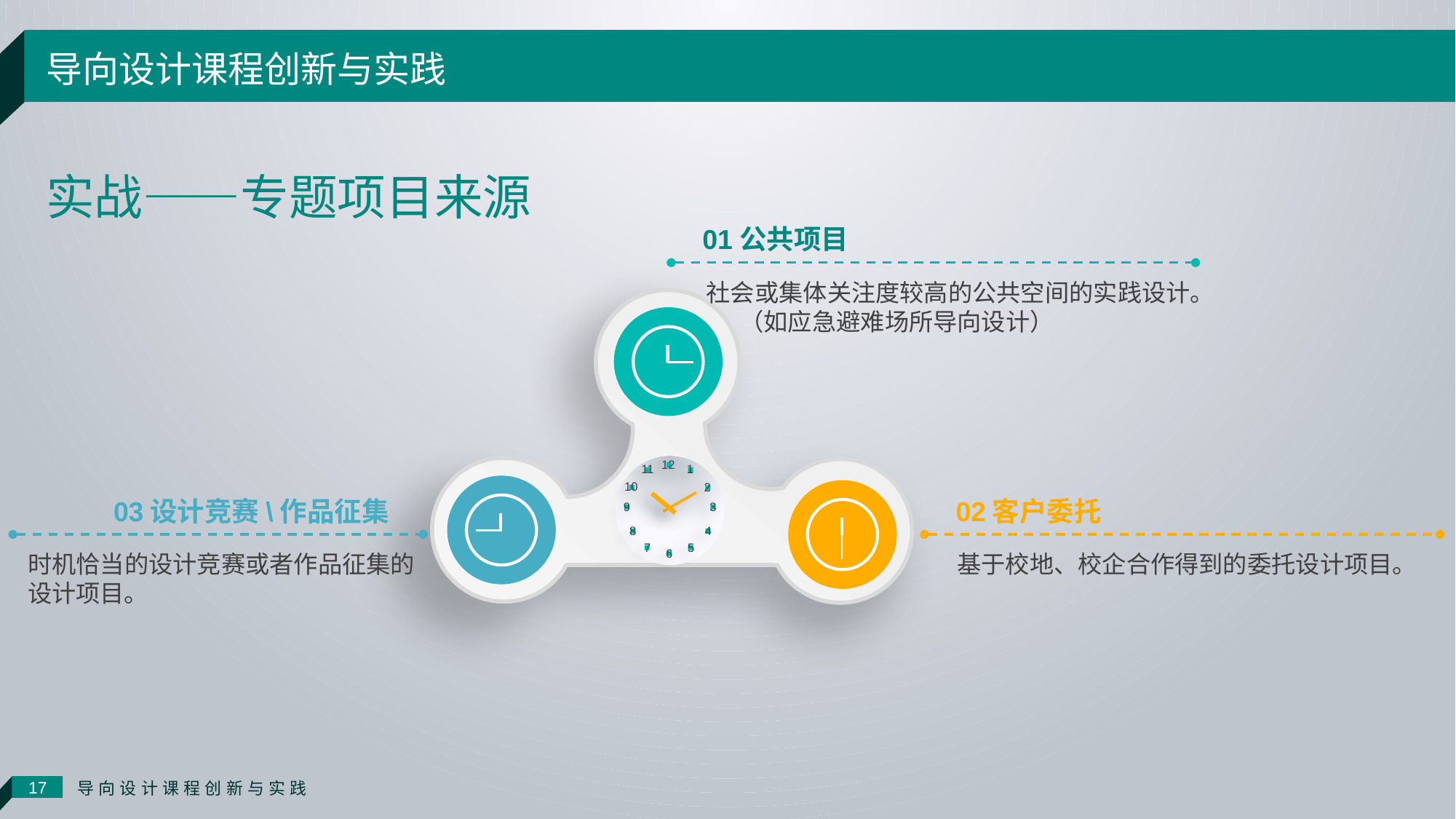

17

导向设计课程创新与实践
实战——专题项目来源
01公共项目
社会或集体关注度较高的公共空间的实践设计。
     （如应急避难场所导向设计）

12
11

1

10
2

03设计竞赛\作品征集
02客户委托
9
3
4
8
7
5
6
基于校地、校企合作得到的委托设计项目。

时机恰当的设计竞赛或者作品征集的设计项目。
导向设计课程创新与实践